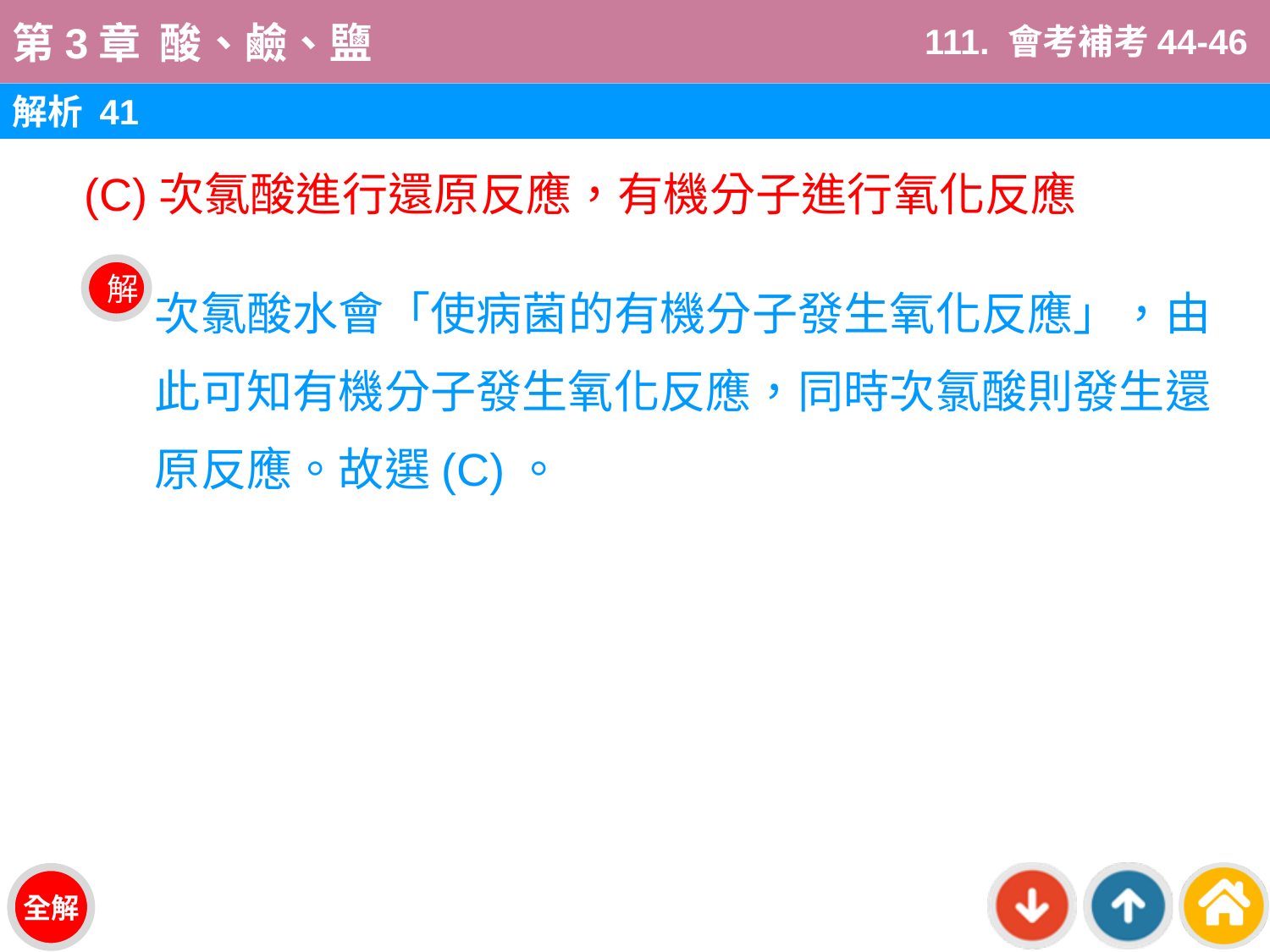

111. 會考補考44-46
解析 41
(C)次氯酸進行還原反應，有機分子進行氧化反應
次氯酸水會「使病菌的有機分子發生氧化反應」，由此可知有機分子發生氧化反應，同時次氯酸則發生還原反應。故選(C)。
解
全解